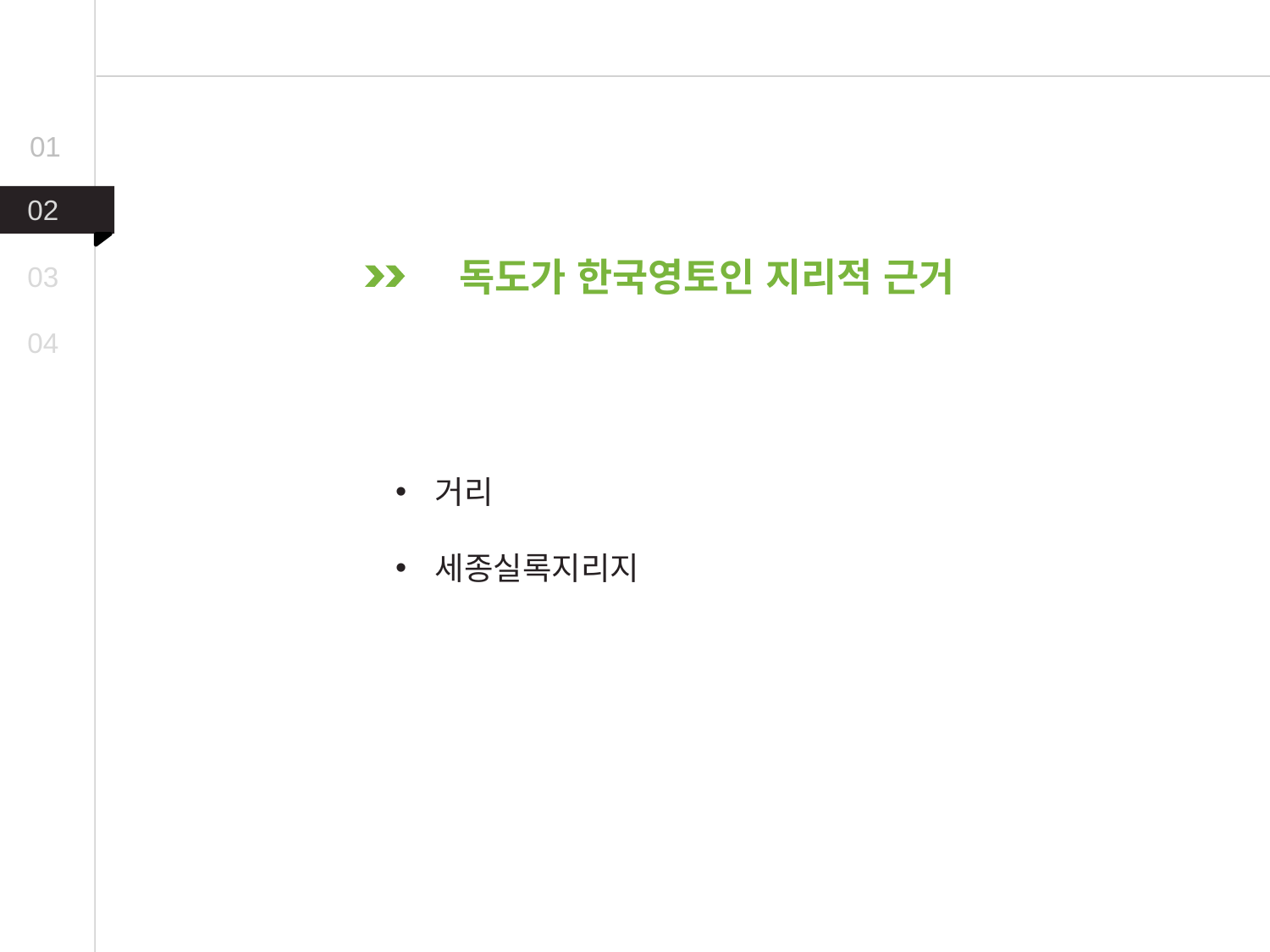

01

02

독도가 한국영토인 지리적 근거
03

04
거리

세종실록지리지